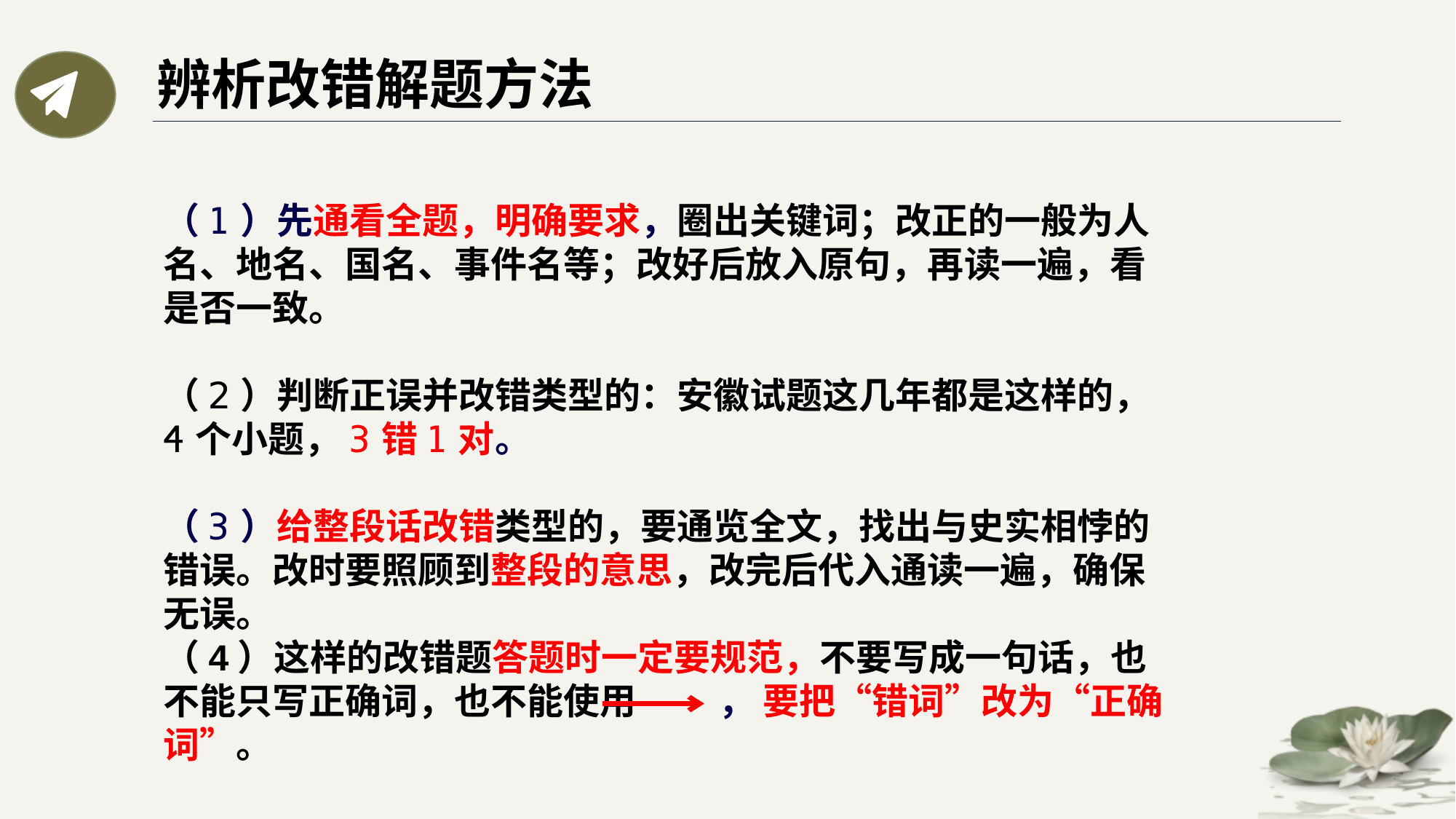

辨析改错解题方法

（1）先通看全题，明确要求，圈出关键词；改正的一般为人名、地名、国名、事件名等；改好后放入原句，再读一遍，看是否一致。

（2）判断正误并改错类型的：安徽试题这几年都是这样的，4个小题，3错1对。

（3）给整段话改错类型的，要通览全文，找出与史实相悖的错误。改时要照顾到整段的意思，改完后代入通读一遍，确保无误。
（4）这样的改错题答题时一定要规范，不要写成一句话，也不能只写正确词，也不能使用          ， 要把“错词”改为“正确词”。